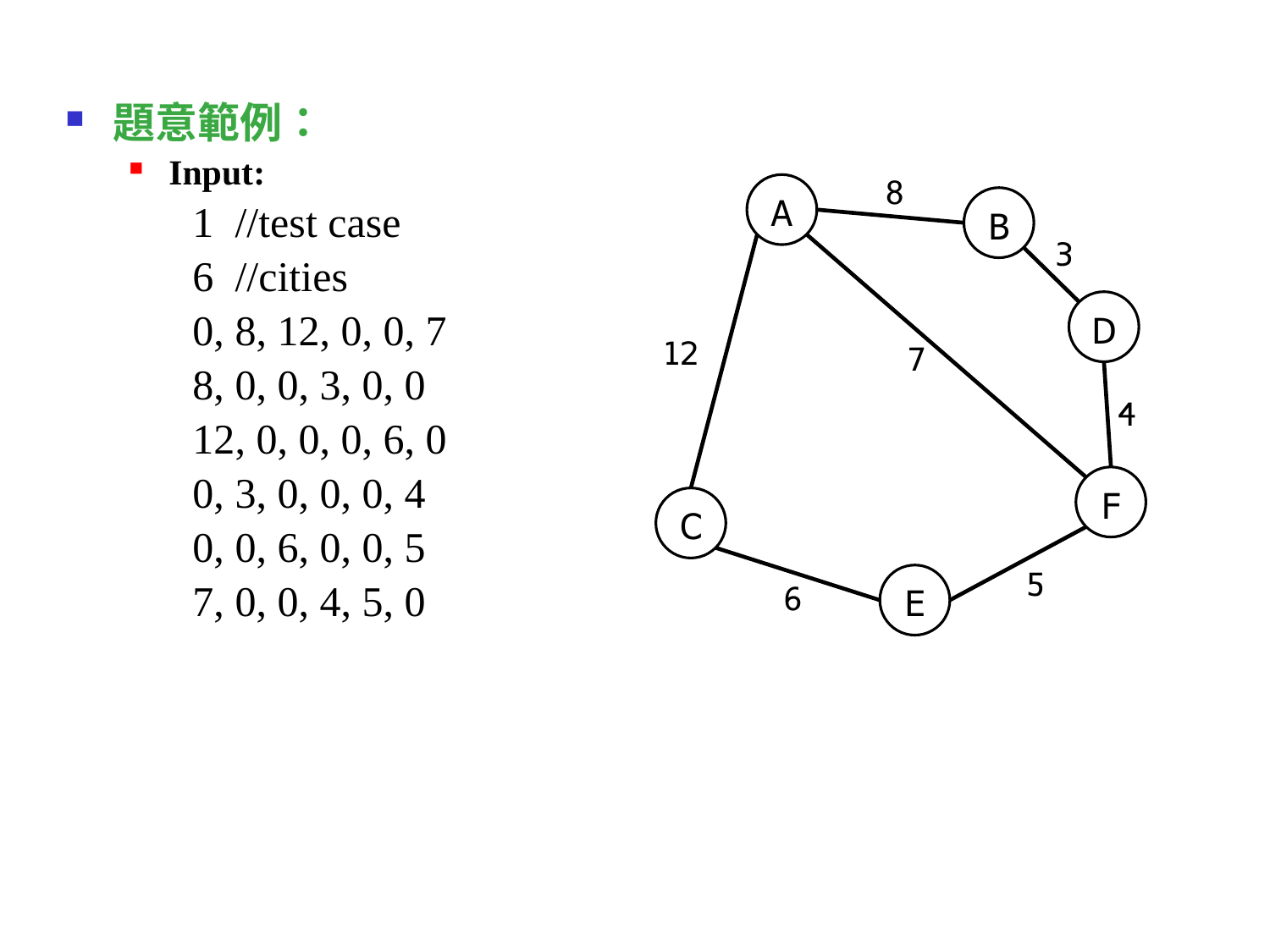

題意範例：
Input:
	1  //test case
	6  //cities
	0, 8, 12, 0, 0, 7
	8, 0, 0, 3, 0, 0
	12, 0, 0, 0, 6, 0
	0, 3, 0, 0, 0, 4
	0, 0, 6, 0, 0, 5
	7, 0, 0, 4, 5, 0

8
A
B
3
D
12
7
4
F
C
5
E
6